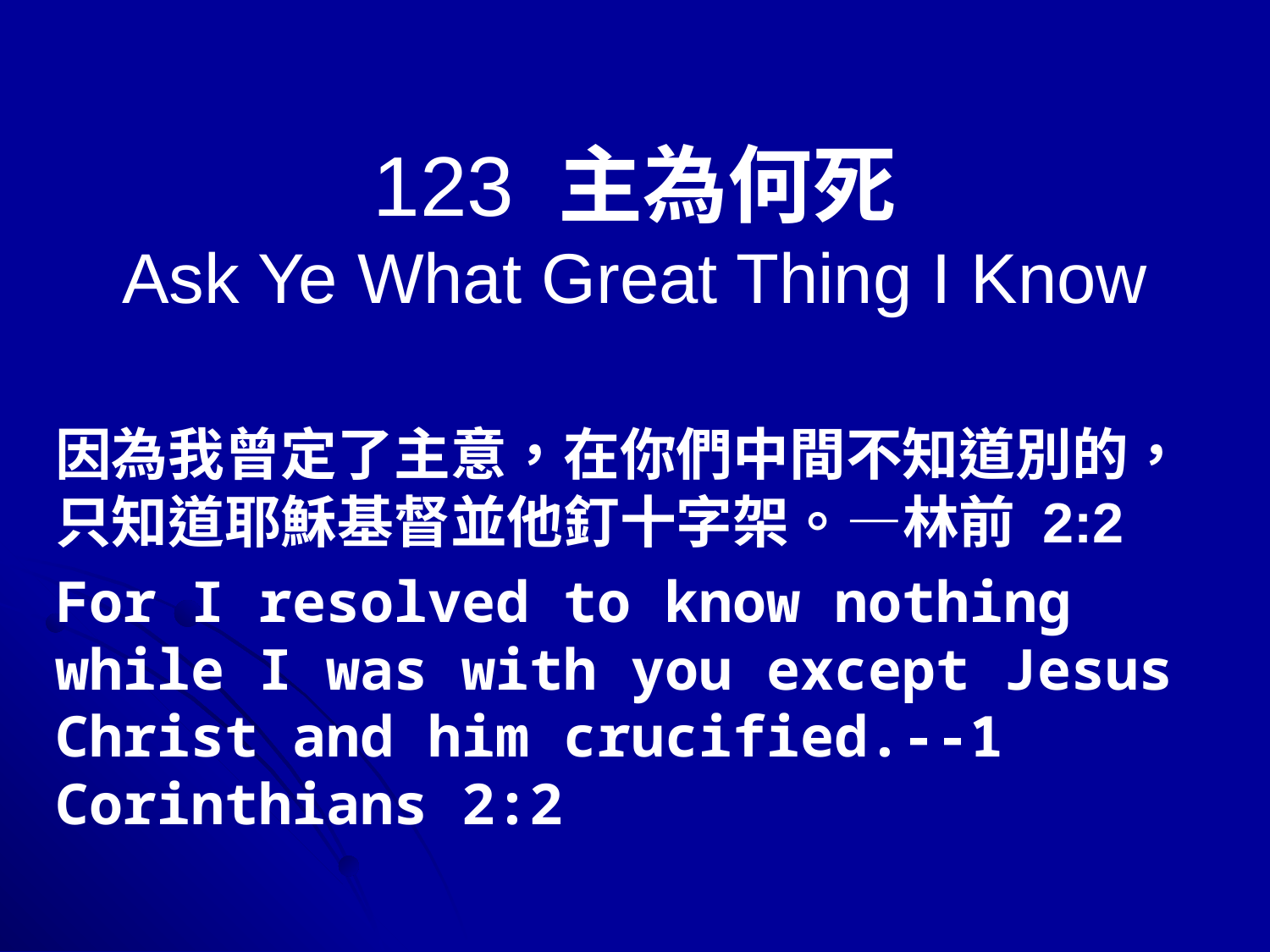

# 123 主為何死 Ask Ye What Great Thing I Know
因為我曾定了主意，在你們中間不知道別的， 只知道耶穌基督並他釘十字架。—林前 2:2
For I resolved to know nothing while I was with you except Jesus Christ and him crucified.--1 Corinthians 2:2